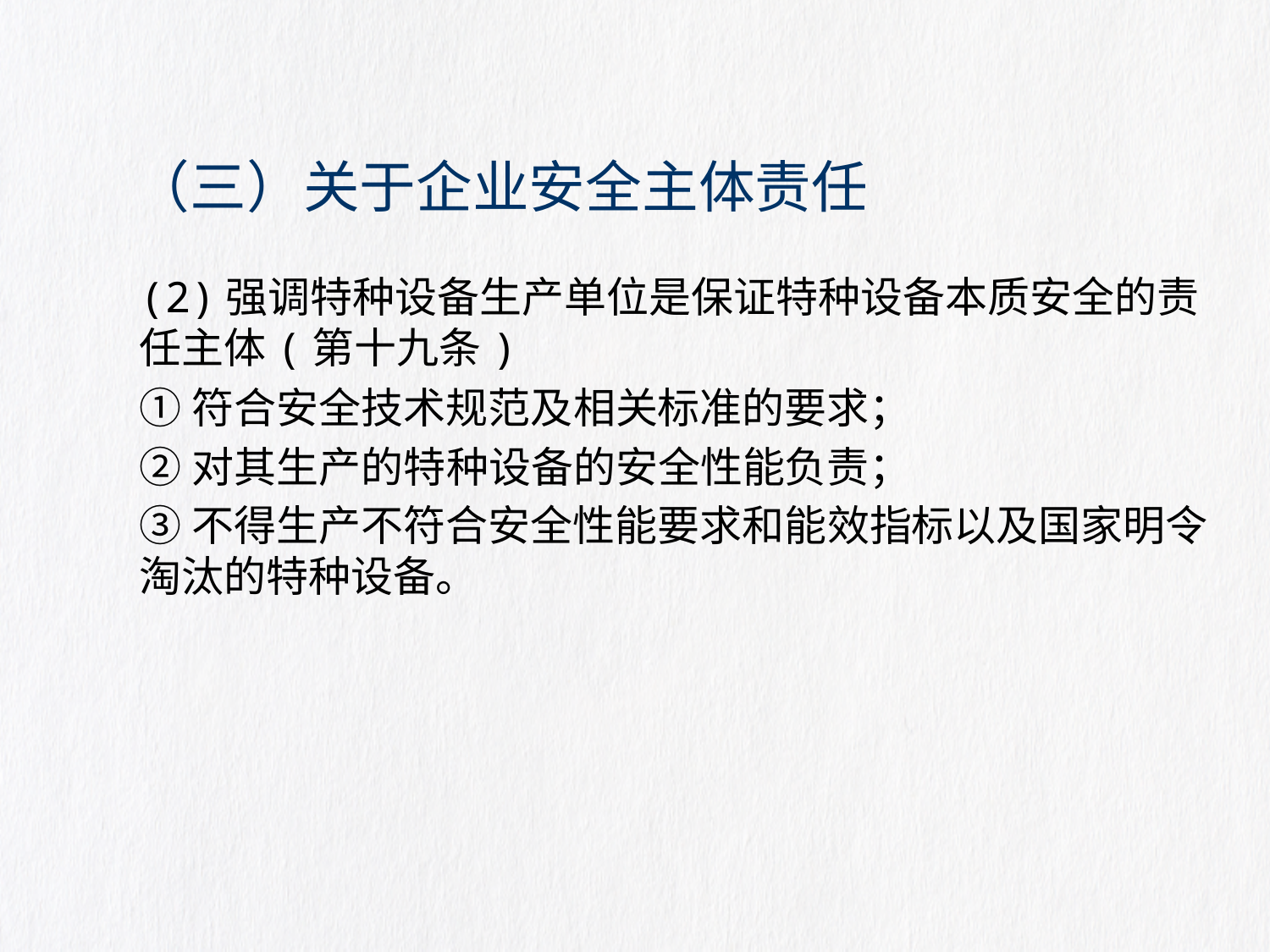

# （三）关于企业安全主体责任
(2)强调特种设备生产单位是保证特种设备本质安全的责任主体(第十九条)
①符合安全技术规范及相关标准的要求；
②对其生产的特种设备的安全性能负责；
③不得生产不符合安全性能要求和能效指标以及国家明令淘汰的特种设备。
28